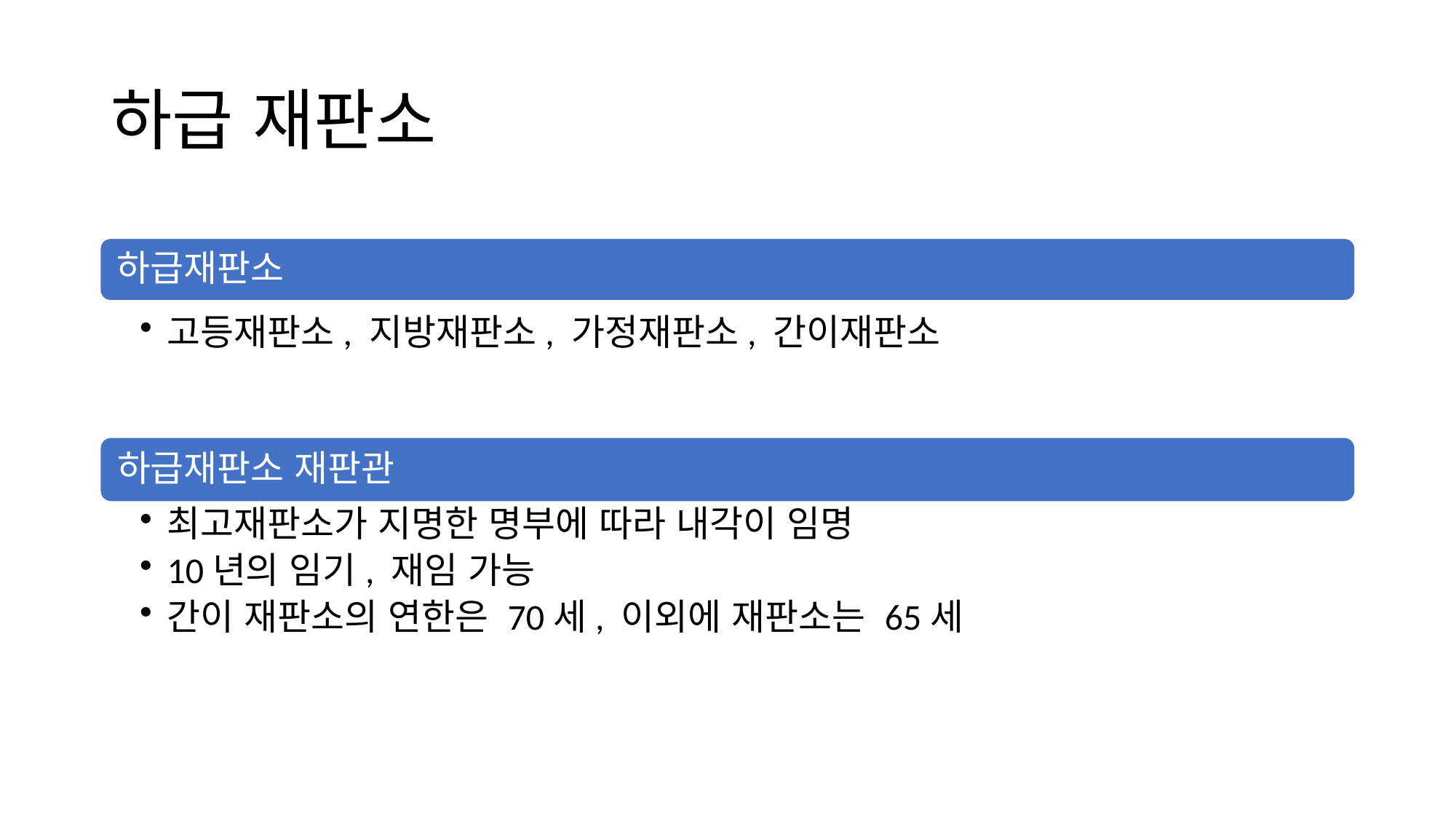

# 하급 재판소
하급재판소
고등재판소, 지방재판소, 가정재판소, 간이재판소
하급재판소 재판관
최고재판소가 지명한 명부에 따라 내각이 임명
10년의 임기, 재임 가능
간이 재판소의 연한은 70세, 이외에 재판소는 65세